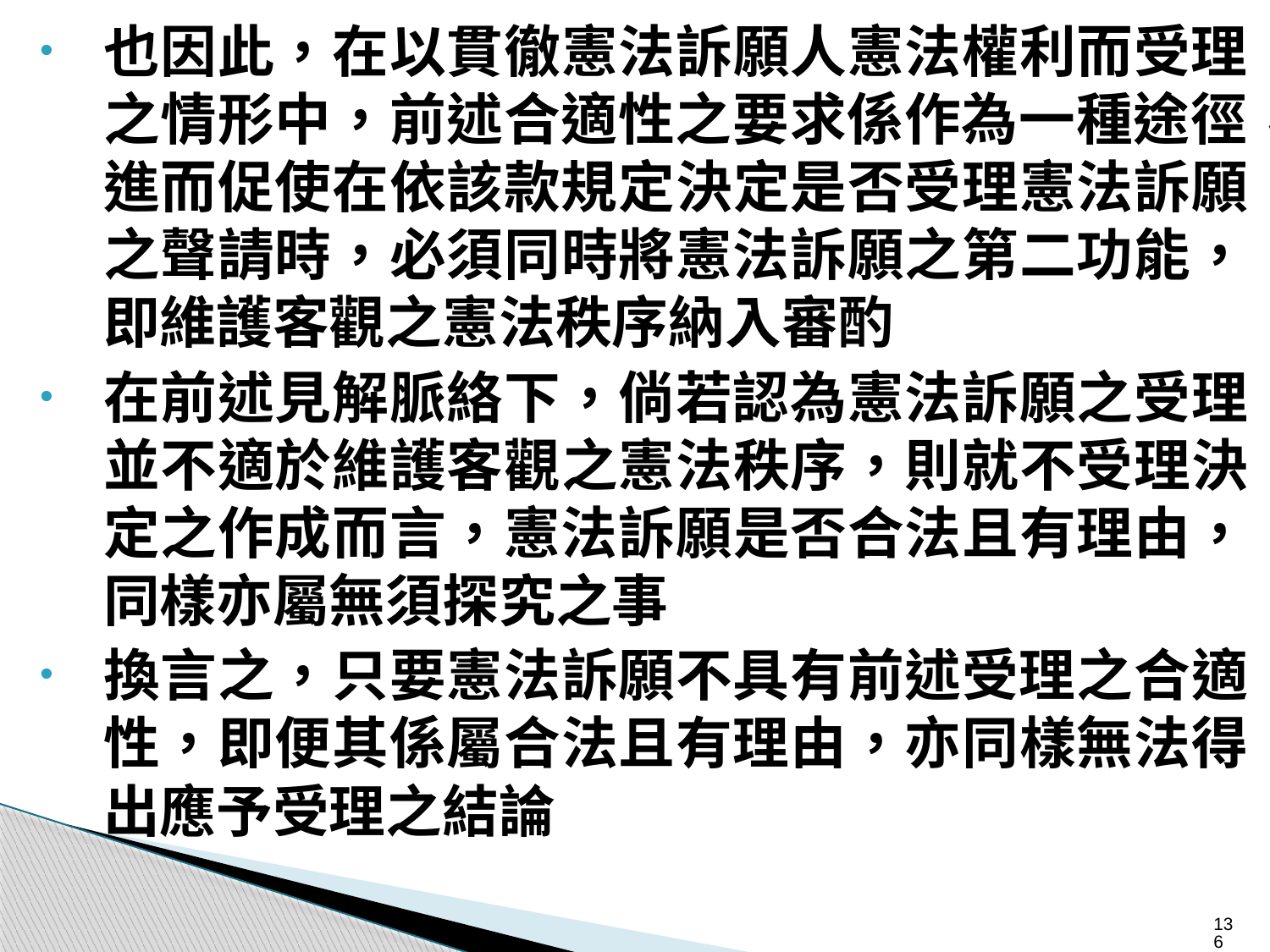

也因此，在以貫徹憲法訴願人憲法權利而受理之情形中，前述合適性之要求係作為一種途徑，進而促使在依該款規定決定是否受理憲法訴願之聲請時，必須同時將憲法訴願之第二功能，即維護客觀之憲法秩序納入審酌
在前述見解脈絡下，倘若認為憲法訴願之受理並不適於維護客觀之憲法秩序，則就不受理決定之作成而言，憲法訴願是否合法且有理由，同樣亦屬無須探究之事
換言之，只要憲法訴願不具有前述受理之合適性，即便其係屬合法且有理由，亦同樣無法得出應予受理之結論

136